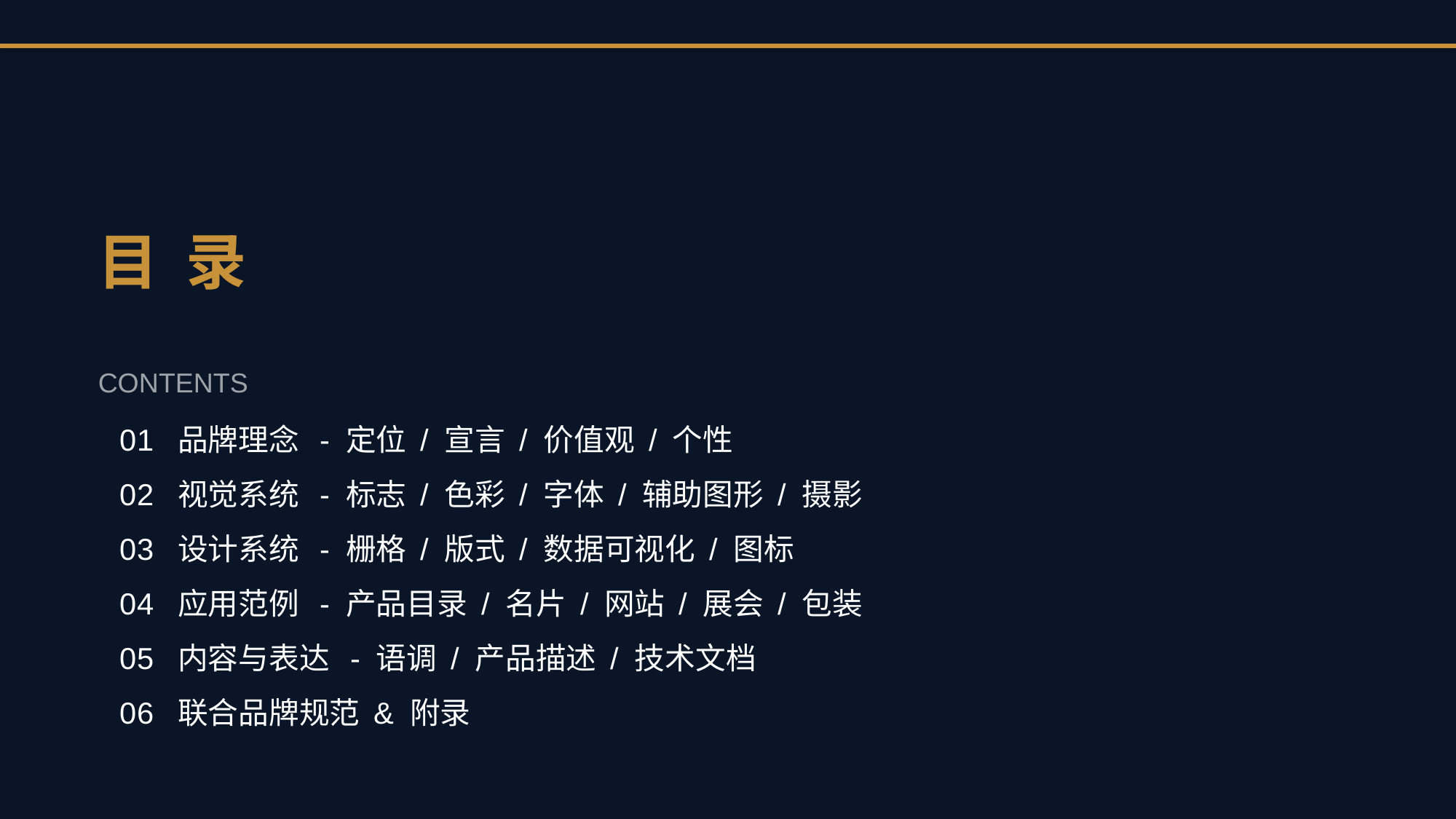

目  录
CONTENTS
01  品牌理念  - 定位 / 宣言 / 价值观 / 个性
02  视觉系统  - 标志 / 色彩 / 字体 / 辅助图形 / 摄影
03  设计系统  - 栅格 / 版式 / 数据可视化 / 图标
04  应用范例  - 产品目录 / 名片 / 网站 / 展会 / 包装
05  内容与表达  - 语调 / 产品描述 / 技术文档
06  联合品牌规范 & 附录